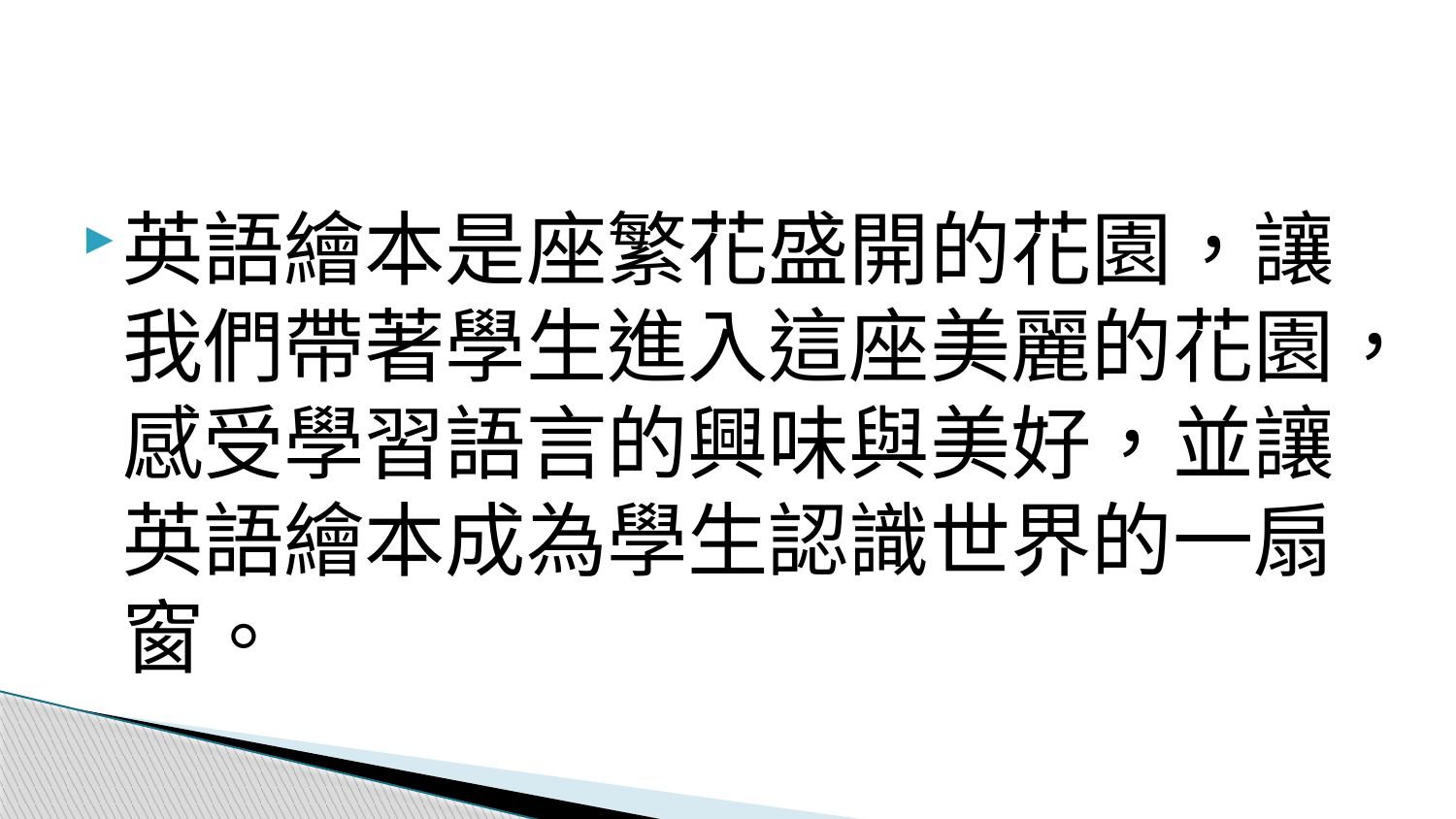

#
英語繪本是座繁花盛開的花園，讓我們帶著學生進入這座美麗的花園，感受學習語言的興味與美好，並讓英語繪本成為學生認識世界的一扇窗。